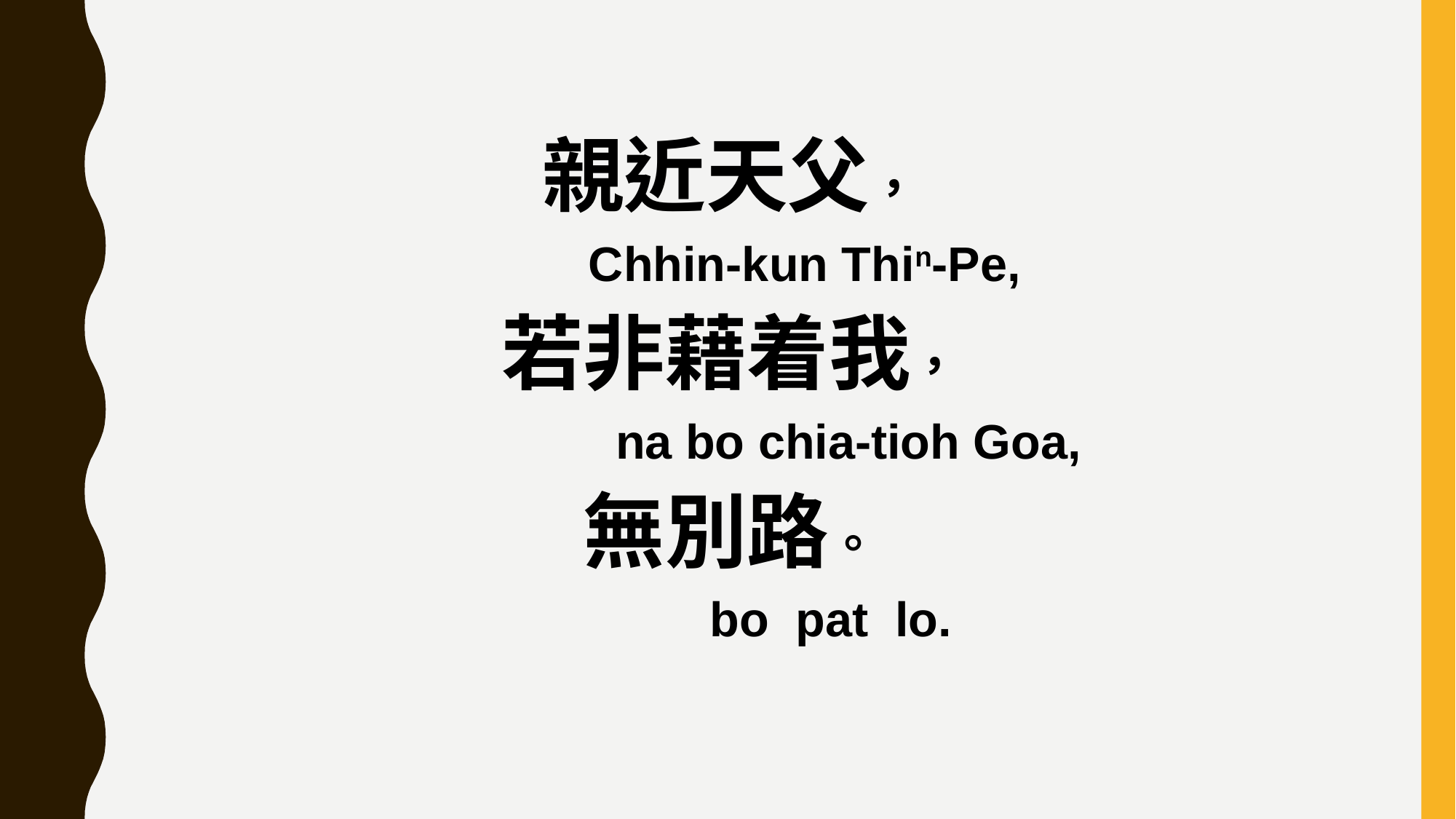

親近天父，
                             Chhin-kun Thin-Pe,
若非藉着我，
                               na bo chia-tioh Goa,
無別路。
                                      bo  pat  lo.